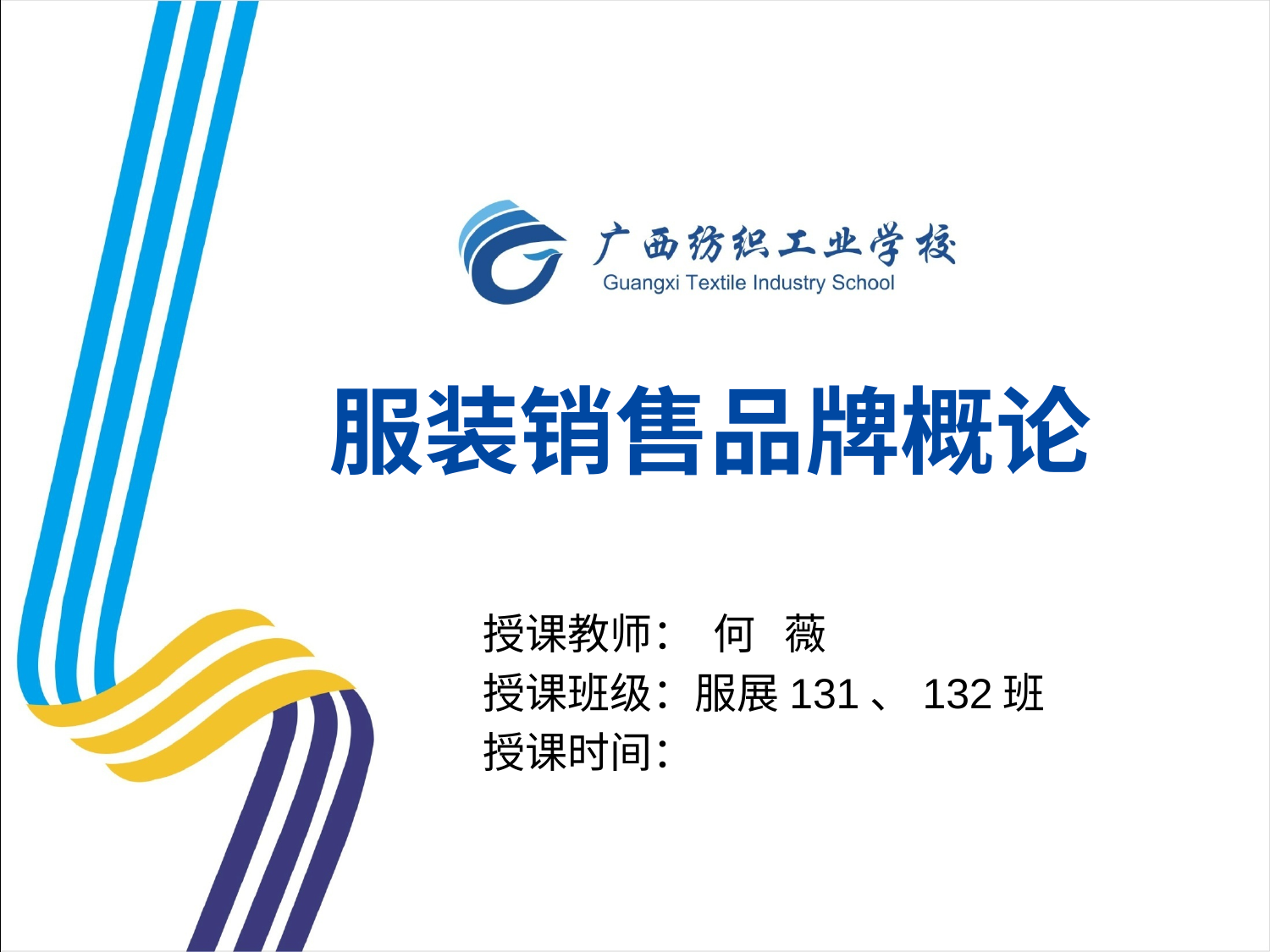

# 服装销售品牌概论
                  授课教师：  何   薇
                  授课班级：服展131、132班
                  授课时间：